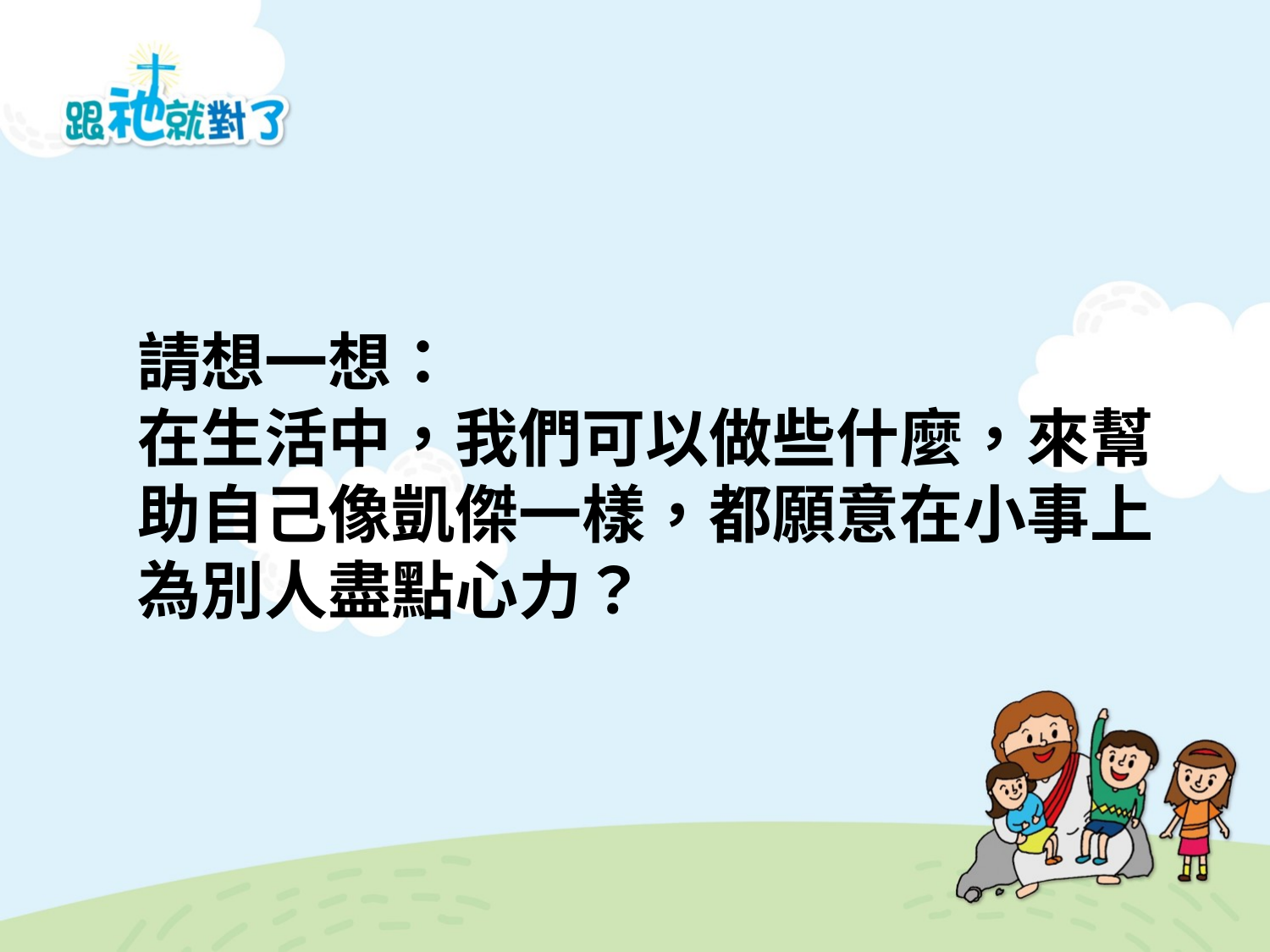

請想一想：
在生活中，我們可以做些什麼，來幫助自己像凱傑一樣，都願意在小事上為別人盡點心力？